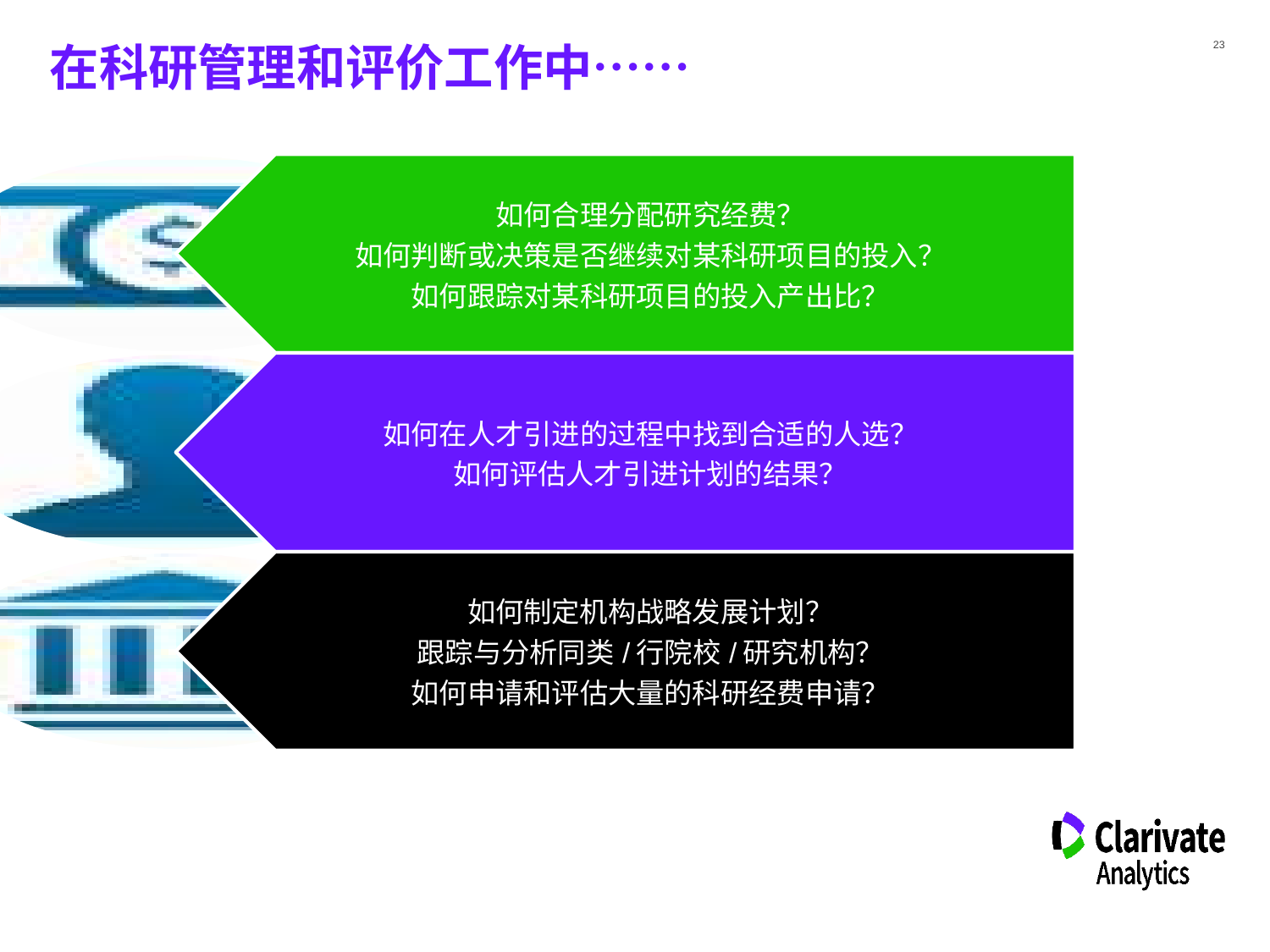

# 在科研管理和评价工作中……
如何合理分配研究经费？
如何判断或决策是否继续对某科研项目的投入？
如何跟踪对某科研项目的投入产出比？
如何在人才引进的过程中找到合适的人选？
如何评估人才引进计划的结果？
如何制定机构战略发展计划？
跟踪与分析同类/行院校/研究机构？
如何申请和评估大量的科研经费申请？